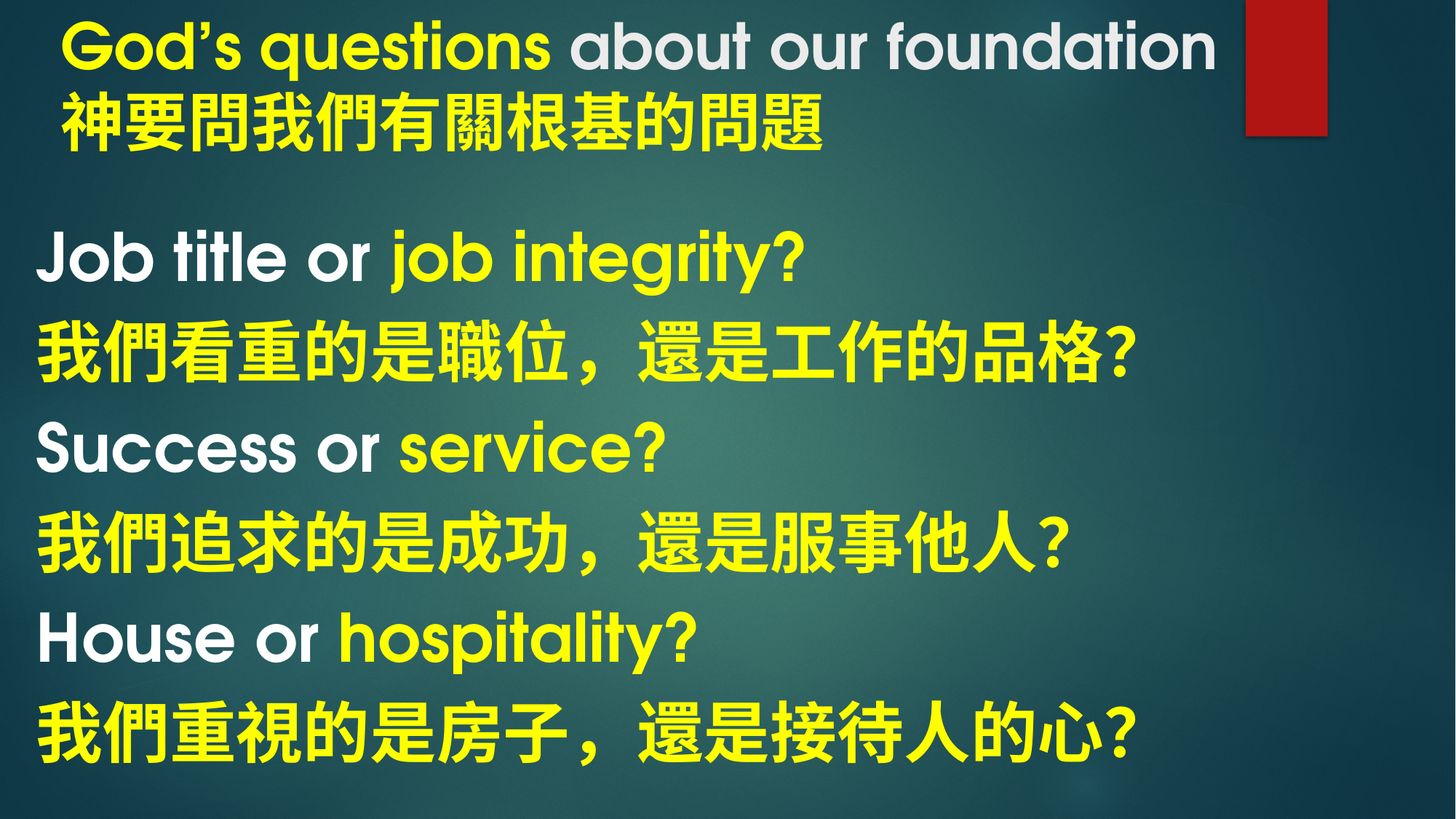

# God’s questions about our foundation 神要問我們有關根基的問題
Job title or job integrity?
我們看重的是職位，還是工作的品格？
Success or service?
我們追求的是成功，還是服事他人？
House or hospitality?
我們重視的是房子，還是接待人的心？